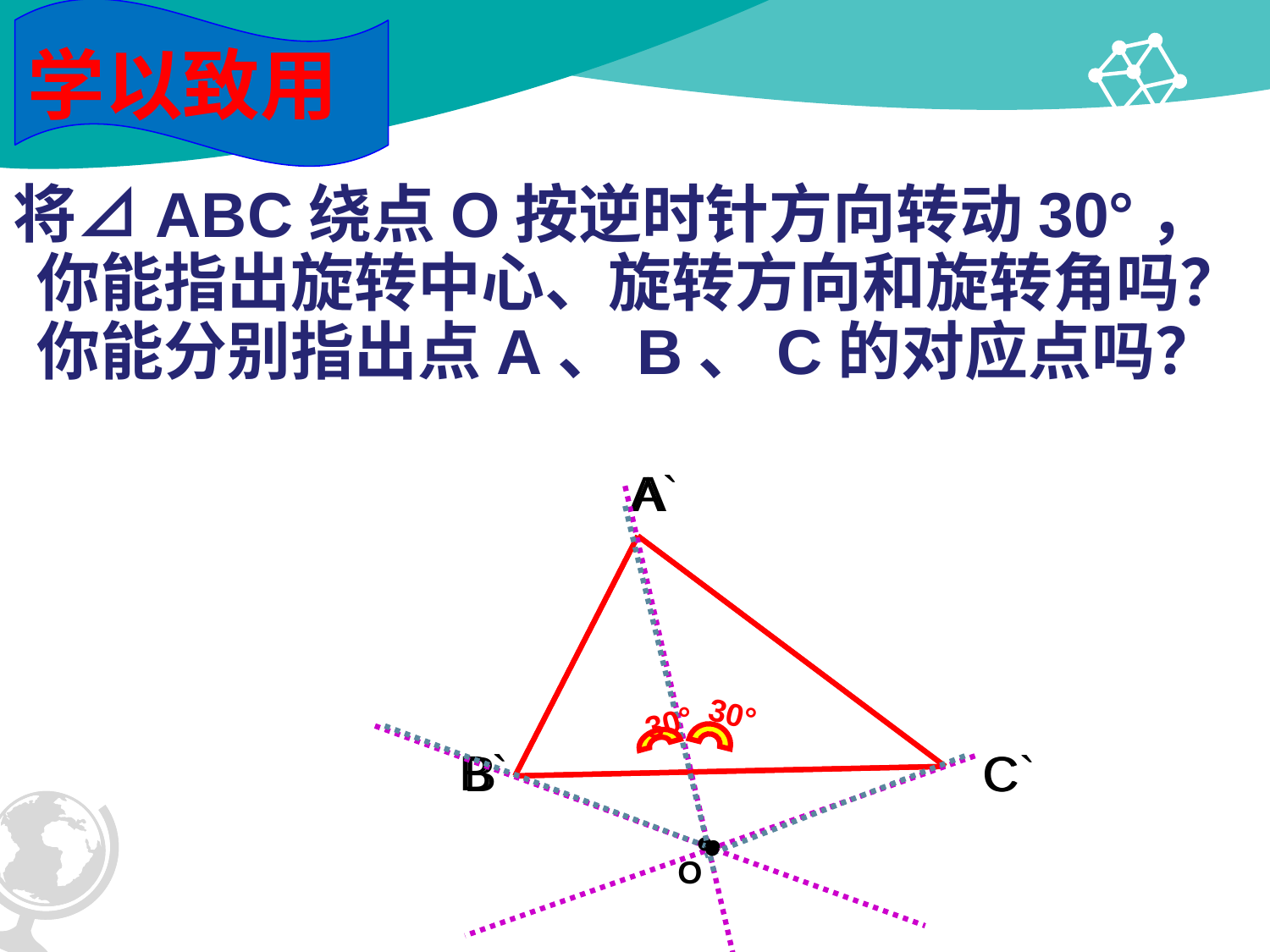

学以致用
将⊿ABC绕点O按逆时针方向转动30°，你能指出旋转中心、旋转方向和旋转角吗？你能分别指出点A、B、C的对应点吗？
A`

B`
C`

●
O
A

●
A

B
C

30°

30°

●